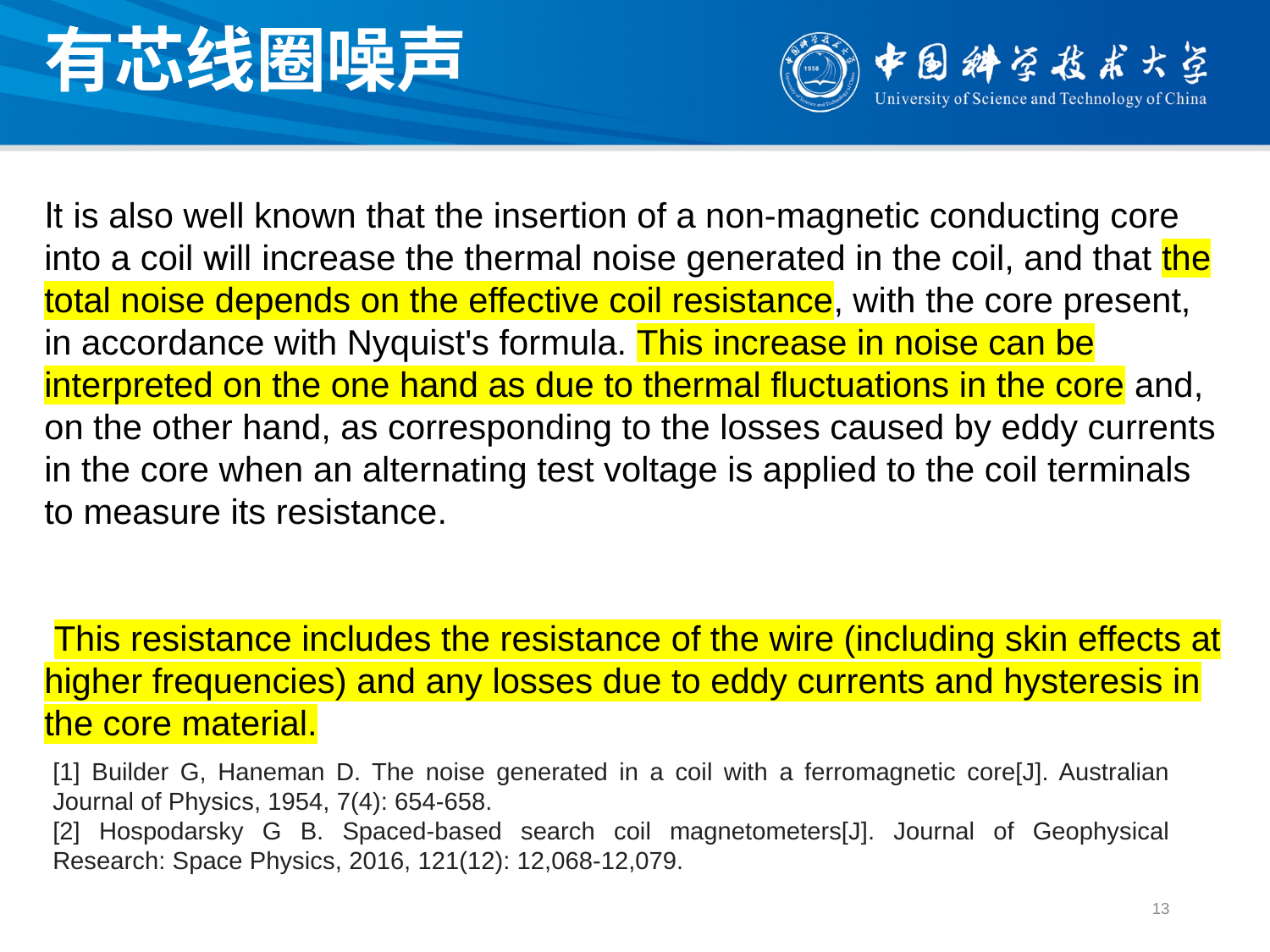

有芯线圈噪声
It is also well known that the insertion of a non-magnetic conducting core into a coil will increase the thermal noise generated in the coil, and that the total noise depends on the effective coil resistance, with the core present, in accordance with Nyquist's formula. This increase in noise can be interpreted on the one hand as due to thermal fluctuations in the core and, on the other hand, as corresponding to the losses caused by eddy currents in the core when an alternating test voltage is applied to the coil terminals to measure its resistance.

 This resistance includes the resistance of the wire (including skin effects at higher frequencies) and any losses due to eddy currents and hysteresis in the core material.
[1] Builder G, Haneman D. The noise generated in a coil with a ferromagnetic core[J]. Australian Journal of Physics, 1954, 7(4): 654-658.
[2] Hospodarsky G B. Spaced‐based search coil magnetometers[J]. Journal of Geophysical Research: Space Physics, 2016, 121(12): 12,068-12,079.
13